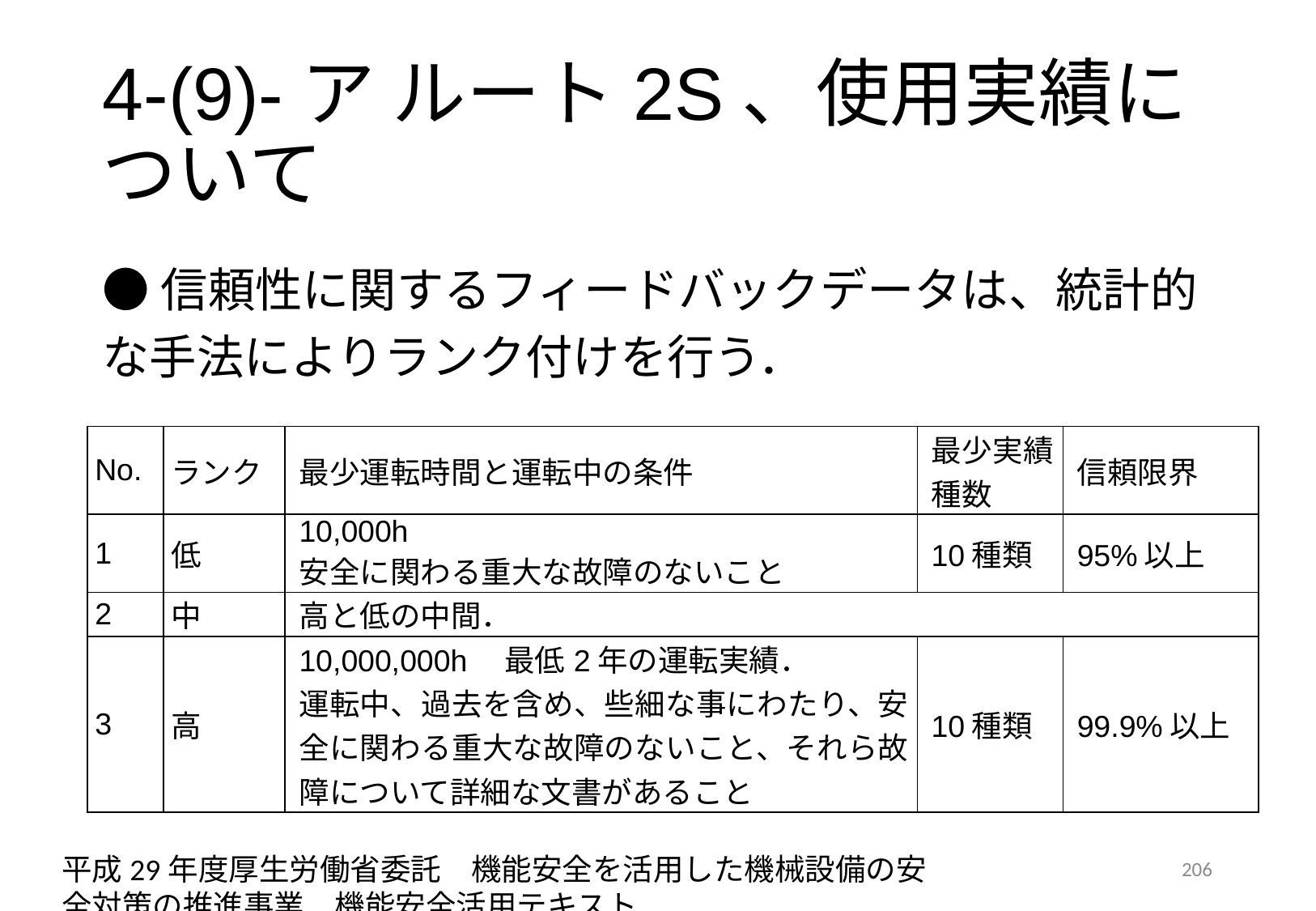

# 4-(9)-ア ルート2S、使用実績について
●信頼性に関するフィードバックデータは、統計的な手法によりランク付けを行う．

|  |  |  |  |  |
| --- | --- | --- | --- | --- |
| No. | ランク | 最少運転時間と運転中の条件 | 最少実績種数 | 信頼限界 |
| 1 | 低 | 10,000h 安全に関わる重大な故障のないこと | 10種類 | 95%以上 |
| 2 | 中 | 高と低の中間． |  |  |
| 3 | 高 | 10,000,000h　最低2年の運転実績． 運転中、過去を含め、些細な事にわたり、安全に関わる重大な故障のないこと、それら故障について詳細な文書があること | 10種類 | 99.9%以上 |
平成29年度厚生労働省委託　機能安全を活用した機械設備の安全対策の推進事業　機能安全活用テキスト
206